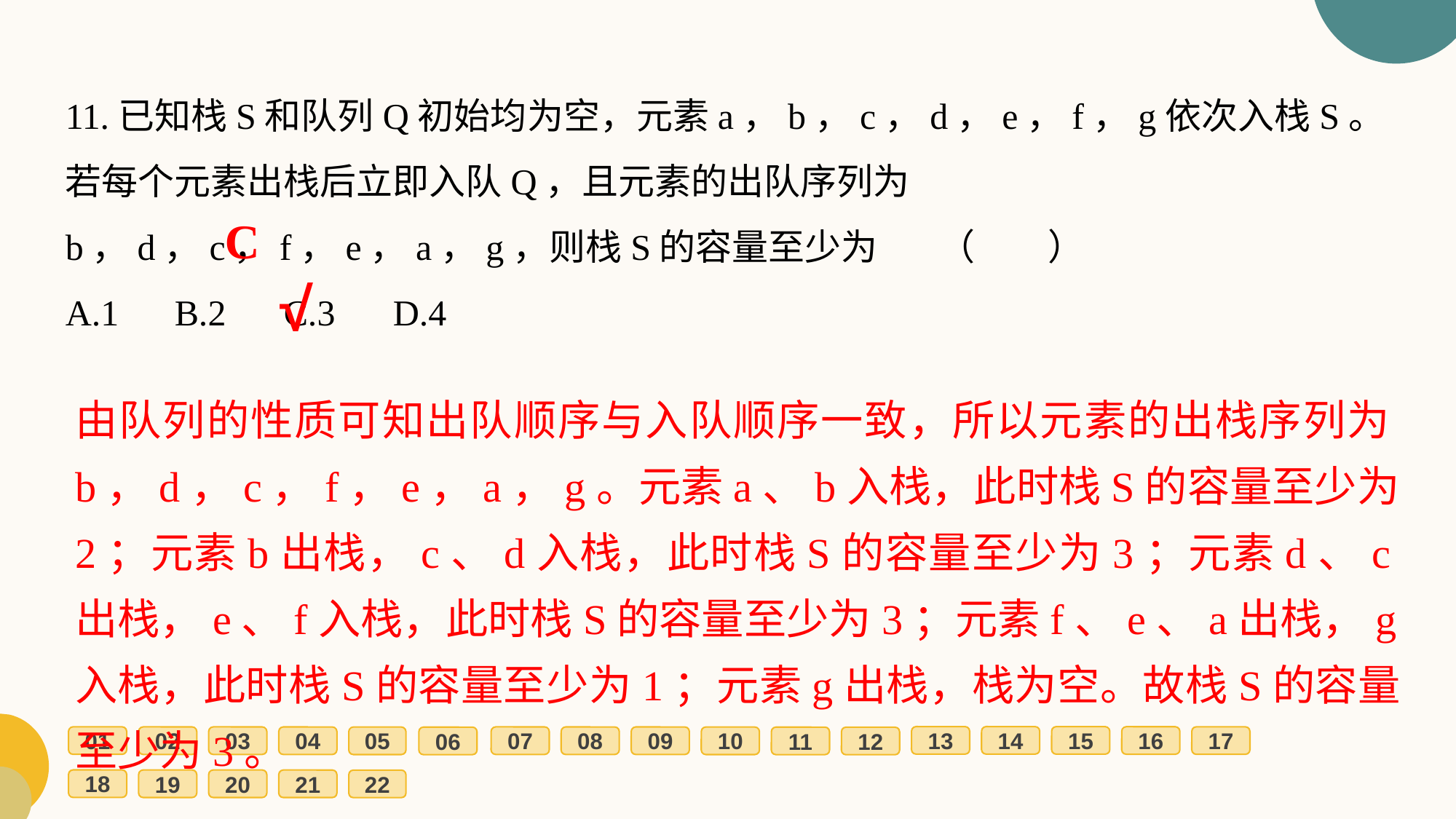

11.已知栈S和队列Q初始均为空，元素a，b，c，d，e，f，g依次入栈S。若每个元素出栈后立即入队Q，且元素的出队序列为b，d，c，f，e，a，g，则栈S的容量至少为	（　　）
A.1	B.2	C.3	D.4
C
√
由队列的性质可知出队顺序与入队顺序一致，所以元素的出栈序列为b，d，c，f，e，a，g。元素a、b入栈，此时栈S的容量至少为2；元素b出栈，c、d入栈，此时栈S的容量至少为3；元素d、c出栈，e、f入栈，此时栈S的容量至少为3；元素f、e、a出栈，g入栈，此时栈S的容量至少为1；元素g出栈，栈为空。故栈S的容量至少为3。